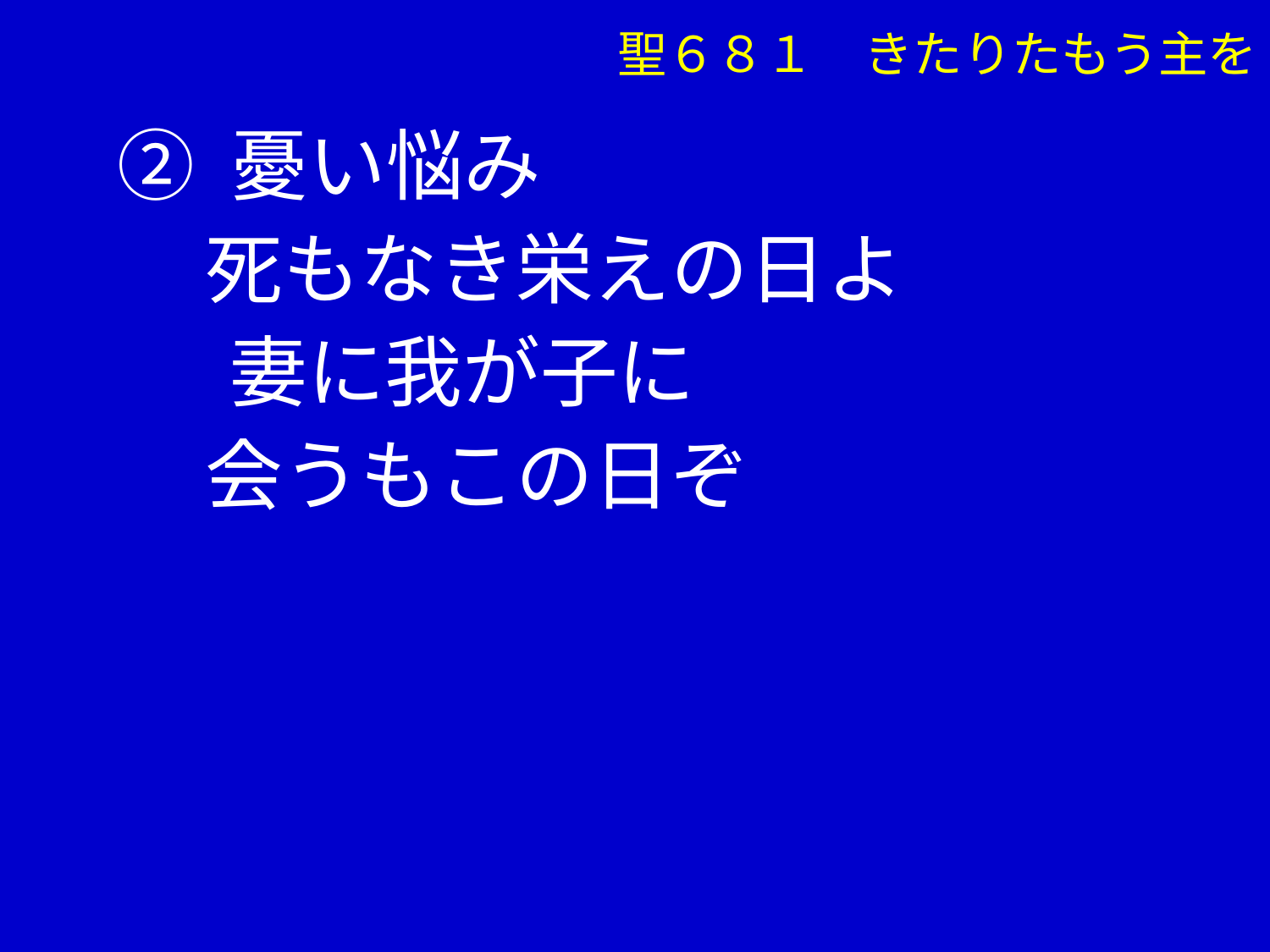

聖６８１　きたりたもう主を
② 憂い悩み
    死もなき栄えの日よ
　  妻に我が子に
    会うもこの日ぞ